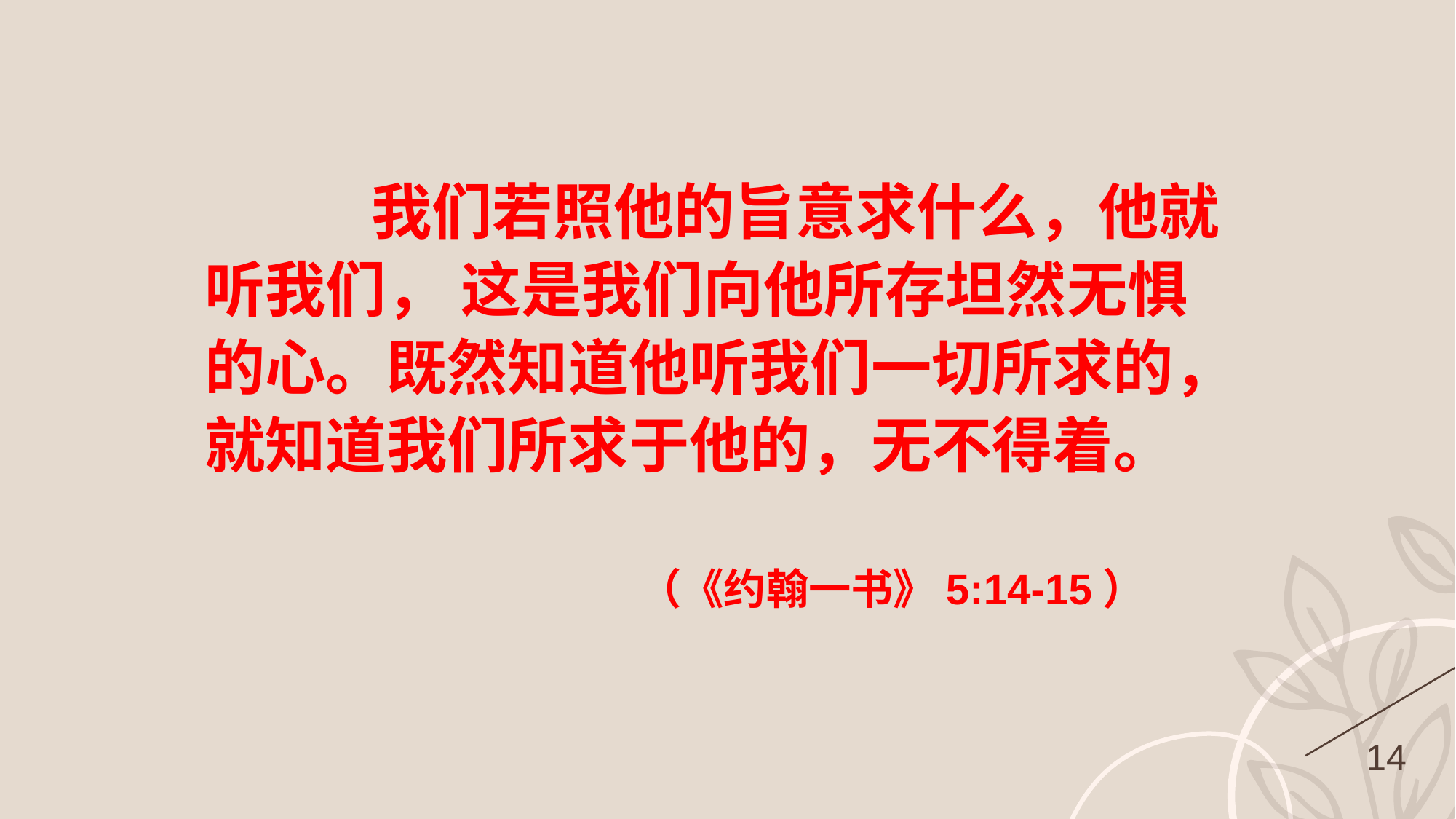

我们若照他的旨意求什么，他就听我们， 这是我们向他所存坦然无惧的心。既然知道他听我们一切所求的，就知道我们所求于他的，无不得着。

                                            （《约翰一书》5:14-15）

14